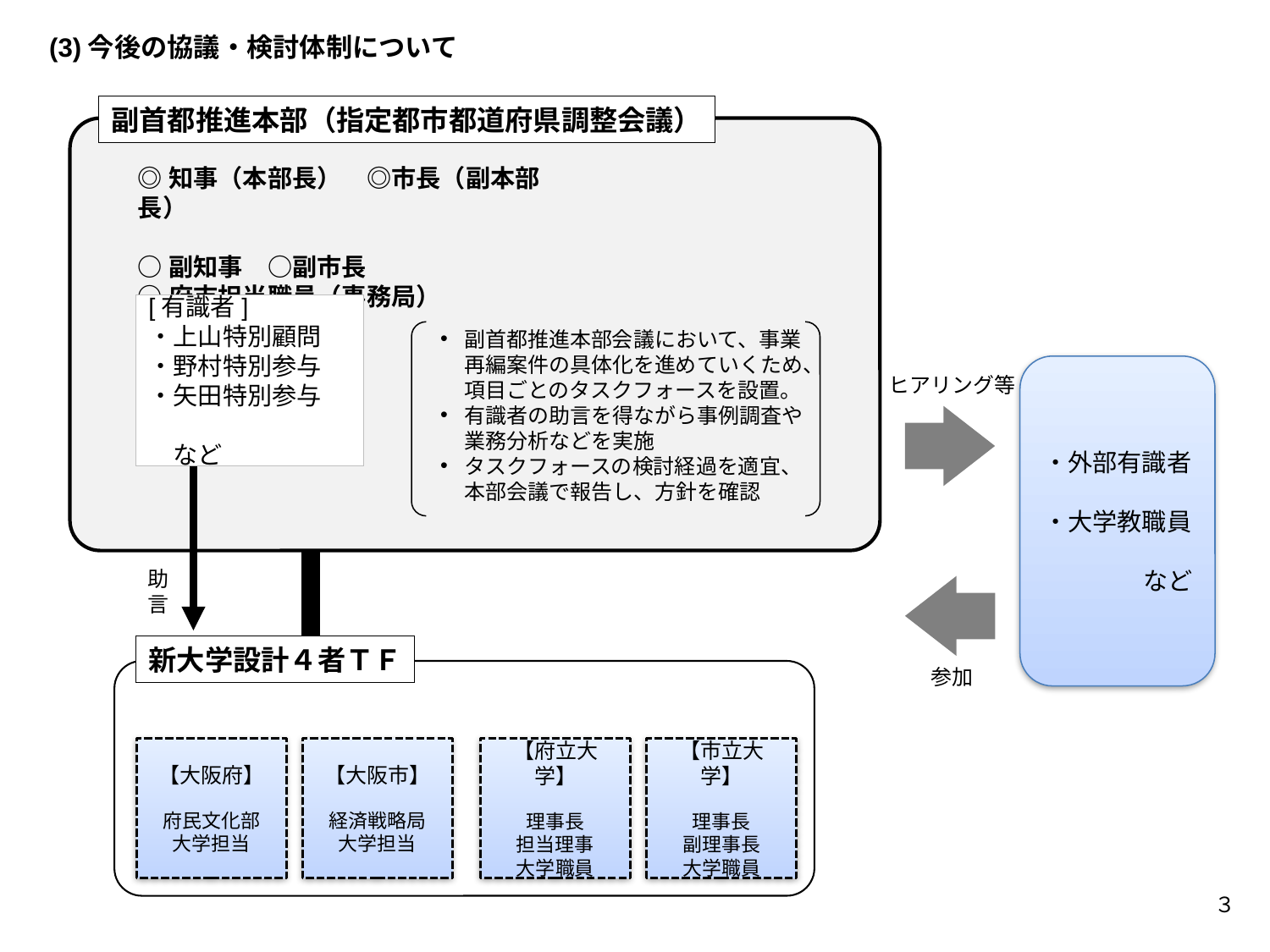

(3)今後の協議・検討体制について
副首都推進本部（指定都市都道府県調整会議）

◎知事（本部長）　◎市長（副本部長）

○副知事　○副市長
○府市担当職員（事務局）
[有識者]
・上山特別顧問
・野村特別参与
・矢田特別参与
　　　　　　　　　など
副首都推進本部会議において、事業再編案件の具体化を進めていくため、項目ごとのタスクフォースを設置。
有識者の助言を得ながら事例調査や業務分析などを実施
タスクフォースの検討経過を適宜、本部会議で報告し、方針を確認

・外部有識者

・大学教職員

など
ヒアリング等

助言

新大学設計４者ＴＦ
参加

【大阪府】

府民文化部
大学担当
【大阪市】

経済戦略局
大学担当
【府立大学】

理事長
担当理事
大学職員
【市立大学】

理事長
副理事長
大学職員
３